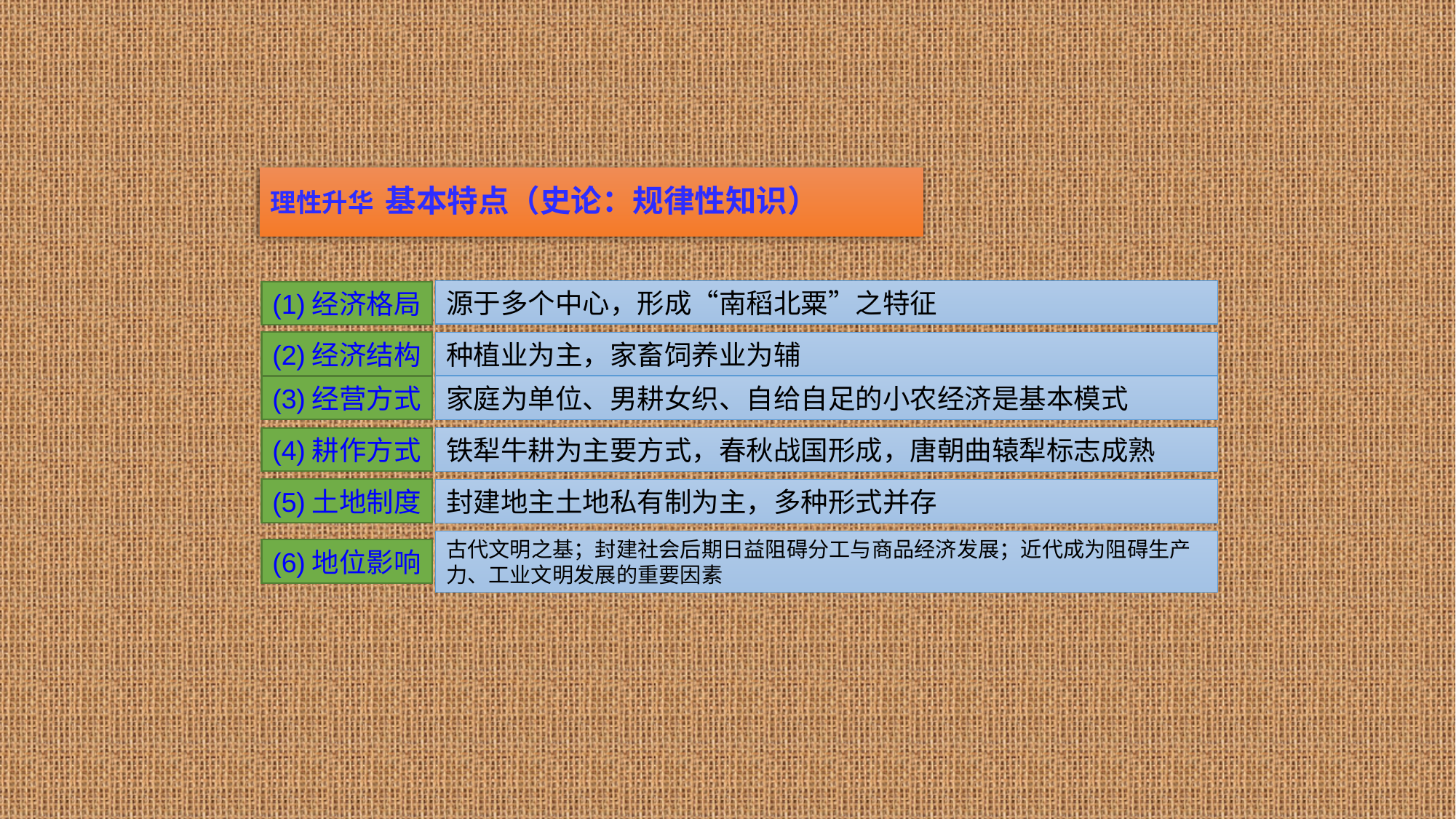

# 理性升华  基本特点（史论：规律性知识）
源于多个中心，形成“南稻北粟”之特征
(1)经济格局
(2)经济结构
种植业为主，家畜饲养业为辅
(3)经营方式
家庭为单位、男耕女织、自给自足的小农经济是基本模式
(4)耕作方式
铁犁牛耕为主要方式，春秋战国形成，唐朝曲辕犁标志成熟
(5)土地制度
封建地主土地私有制为主，多种形式并存
古代文明之基；封建社会后期日益阻碍分工与商品经济发展；近代成为阻碍生产力、工业文明发展的重要因素
(6)地位影响